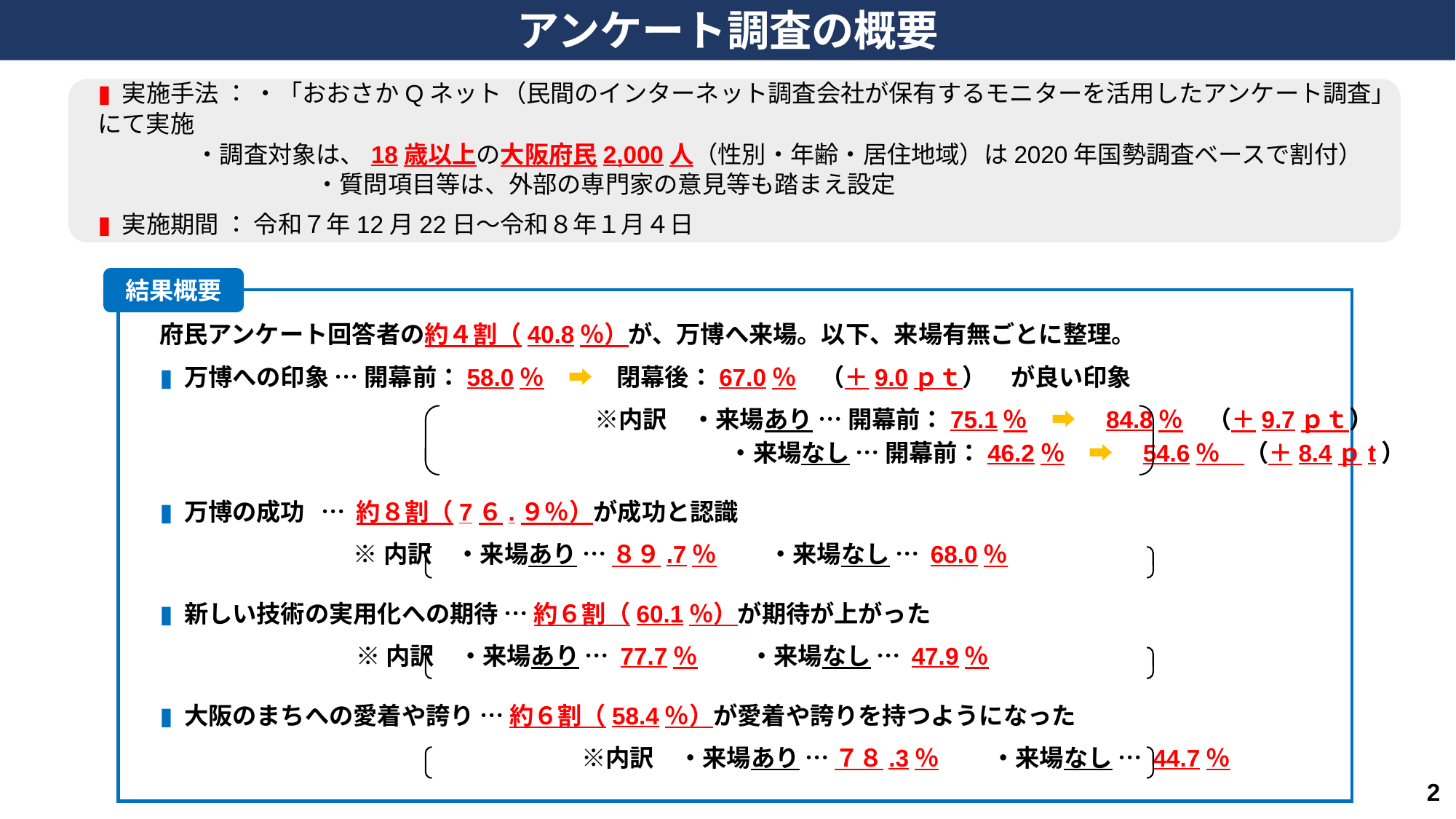

アンケート調査の概要

▮ 実施手法 ： ・「おおさかQネット（民間のインターネット調査会社が保有するモニターを活用したアンケート調査」にて実施
                  ・調査対象は、18歳以上の大阪府民2,000人（性別・年齢・居住地域）は2020年国勢調査ベースで割付）
　　　　　　　　　・質問項目等は、外部の専門家の意見等も踏まえ設定
▮ 実施期間 ： 令和７年12月22日〜令和８年１月４日

結果概要

府民アンケート回答者の約４割（40.8％）が、万博へ来場。以下、来場有無ごとに整理。
▮ 万博への印象 … 開幕前：58.0％　➡　閉幕後：67.0％　（＋9.0ｐｔ）　が良い印象
　　　　　　　　　　　　　　　　　　※内訳　・来場あり … 開幕前：75.1％　➡　84.8％　（＋9.7ｐｔ）
　　　　　　　　　　　　　　　　　　　　　　　　・来場なし … 開幕前：46.2％　➡　54.6％　（＋8.4ｐt）

▮ 万博の成功   …  約８割（7６.９％）が成功と認識
                                    ※内訳　・来場あり … ８９.7％　　　・来場なし … 68.0％

▮ 新しい技術の実用化への期待 … 約６割（60.1％）が期待が上がった
                                    ※内訳　・来場あり … 77.7％　　　・来場なし … 47.9％

▮ 大阪のまちへの愛着や誇り … 約６割（58.4％）が愛着や誇りを持つようになった
　　　　　　　　　　　　　　　　　  ※内訳　・来場あり … ７８.3％　　　・来場なし … 44.7％

2